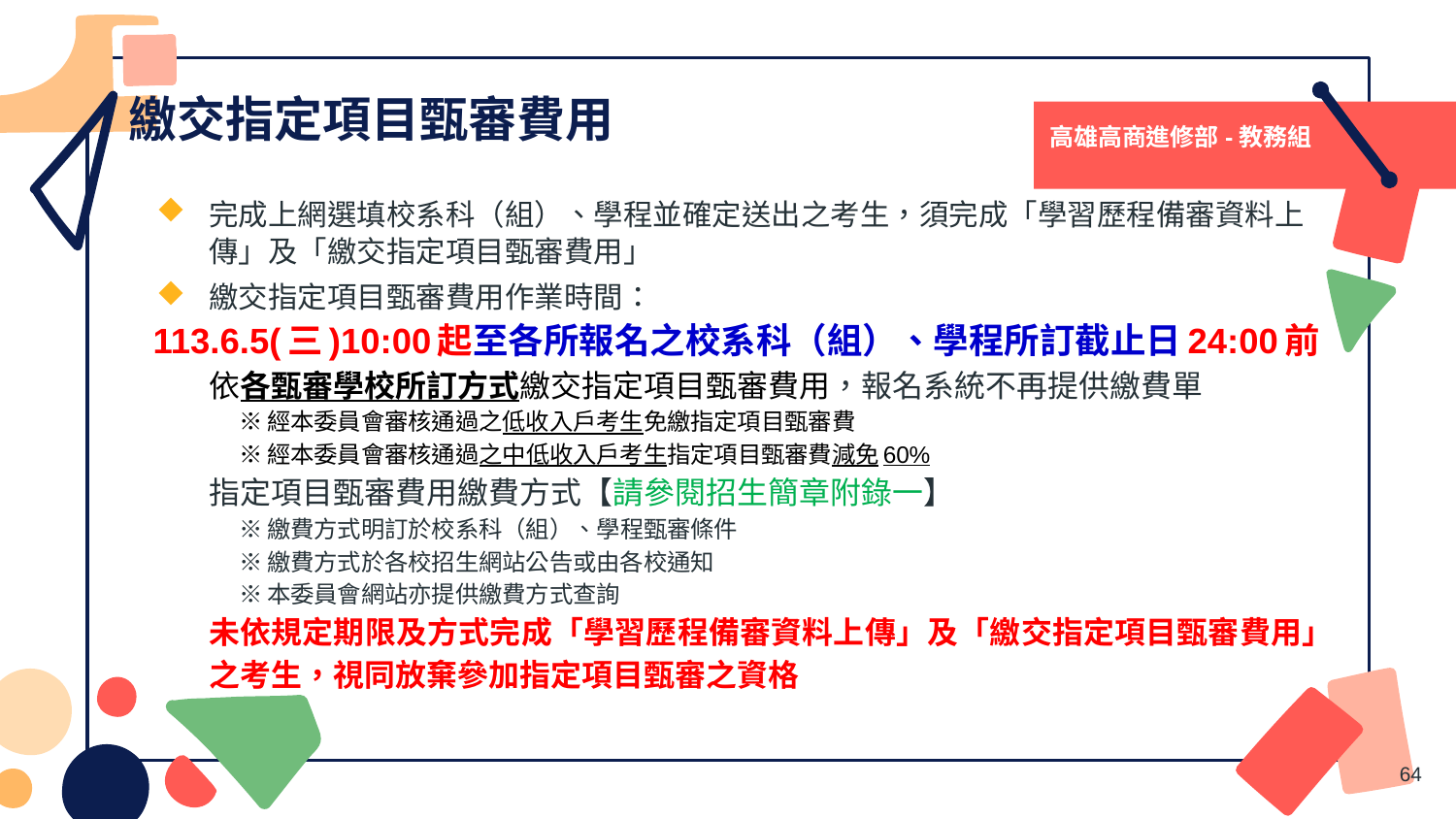

# 繳交指定項目甄審費用

高雄高商進修部-教務組

完成上網選填校系科（組）、學程並確定送出之考生，須完成「學習歷程備審資料上傳」及「繳交指定項目甄審費用」
繳交指定項目甄審費用作業時間：
  113.6.5(三)10:00起至各所報名之校系科（組）、學程所訂截止日24:00前
依各甄審學校所訂方式繳交指定項目甄審費用，報名系統不再提供繳費單
	※經本委員會審核通過之低收入戶考生免繳指定項目甄審費
	※經本委員會審核通過之中低收入戶考生指定項目甄審費減免60%
指定項目甄審費用繳費方式【請參閱招生簡章附錄一】
	※繳費方式明訂於校系科（組）、學程甄審條件
	※繳費方式於各校招生網站公告或由各校通知
	※本委員會網站亦提供繳費方式查詢
未依規定期限及方式完成「學習歷程備審資料上傳」及「繳交指定項目甄審費用」之考生，視同放棄參加指定項目甄審之資格

64